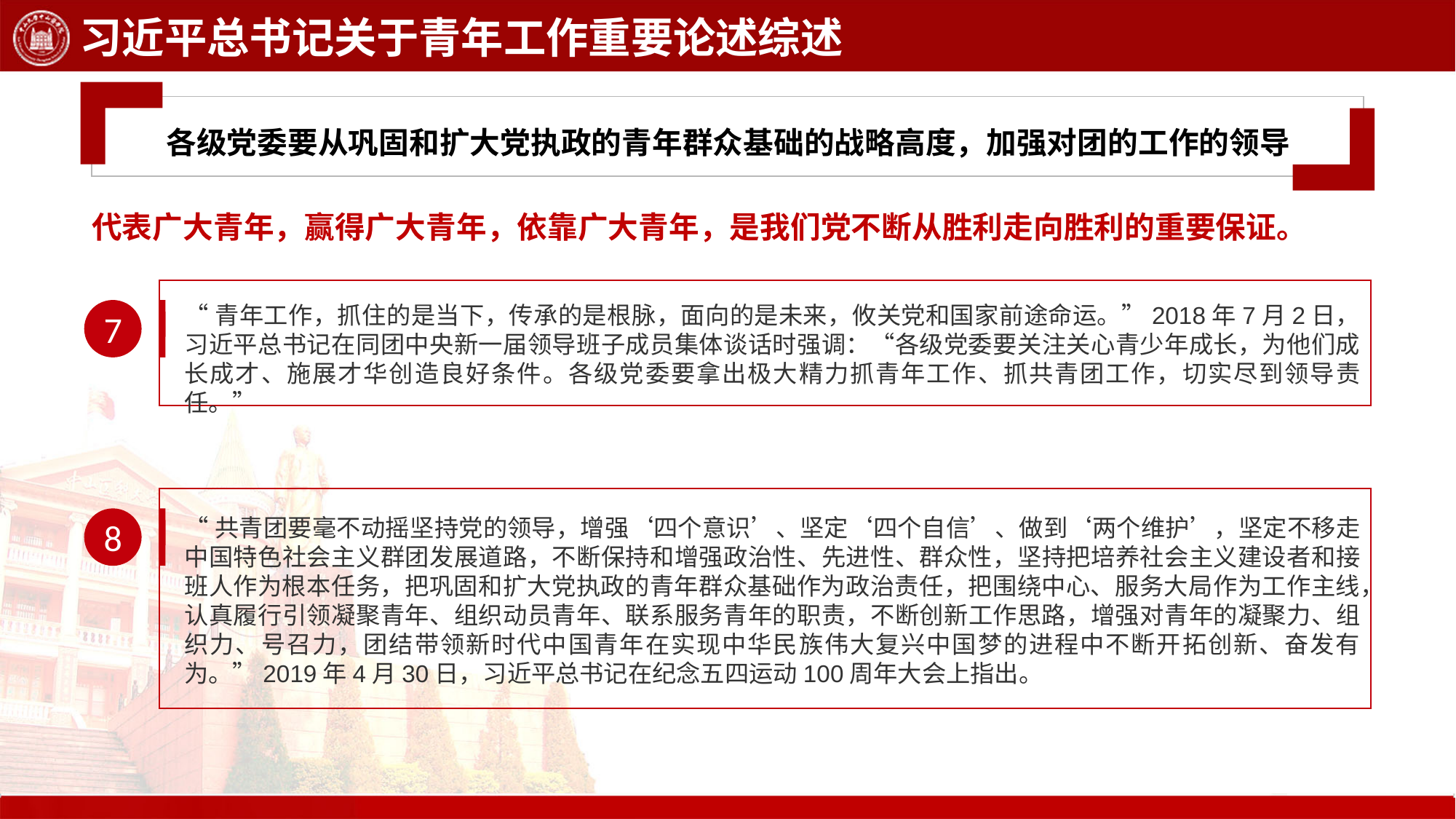

习近平总书记关于青年工作重要论述综述

各级党委要从巩固和扩大党执政的青年群众基础的战略高度，加强对团的工作的领导
代表广大青年，赢得广大青年，依靠广大青年，是我们党不断从胜利走向胜利的重要保证。

7

“青年工作，抓住的是当下，传承的是根脉，面向的是未来，攸关党和国家前途命运。”2018年7月2日，习近平总书记在同团中央新一届领导班子成员集体谈话时强调：“各级党委要关注关心青少年成长，为他们成长成才、施展才华创造良好条件。各级党委要拿出极大精力抓青年工作、抓共青团工作，切实尽到领导责任。”

8

“共青团要毫不动摇坚持党的领导，增强‘四个意识’、坚定‘四个自信’、做到‘两个维护’，坚定不移走中国特色社会主义群团发展道路，不断保持和增强政治性、先进性、群众性，坚持把培养社会主义建设者和接班人作为根本任务，把巩固和扩大党执政的青年群众基础作为政治责任，把围绕中心、服务大局作为工作主线，认真履行引领凝聚青年、组织动员青年、联系服务青年的职责，不断创新工作思路，增强对青年的凝聚力、组织力、号召力，团结带领新时代中国青年在实现中华民族伟大复兴中国梦的进程中不断开拓创新、奋发有为。”2019年4月30日，习近平总书记在纪念五四运动100周年大会上指出。